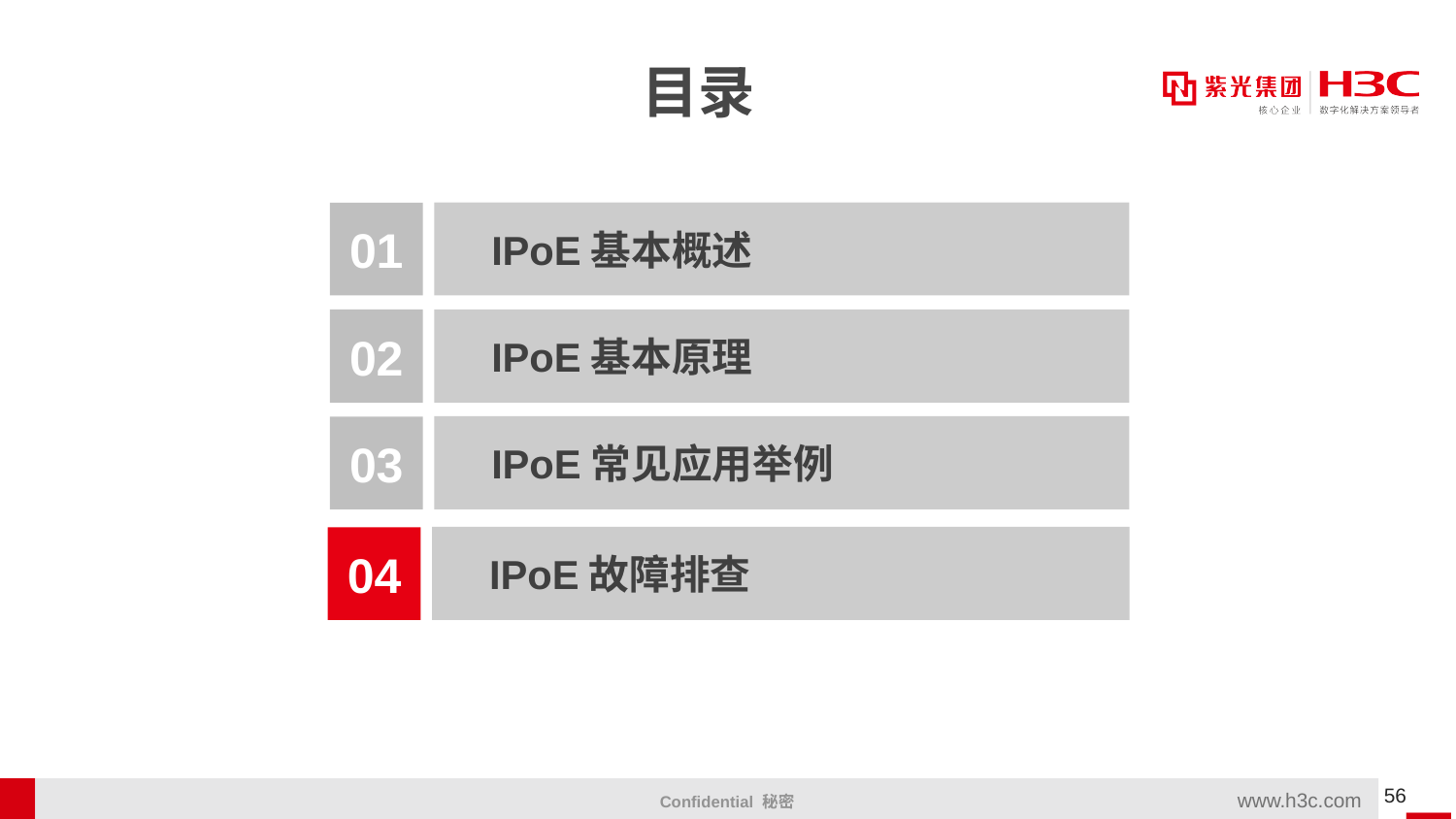

# 目录
IPoE基本概述
01
02
IPoE基本原理
IPoE常见应用举例
03
IPoE故障排查
04